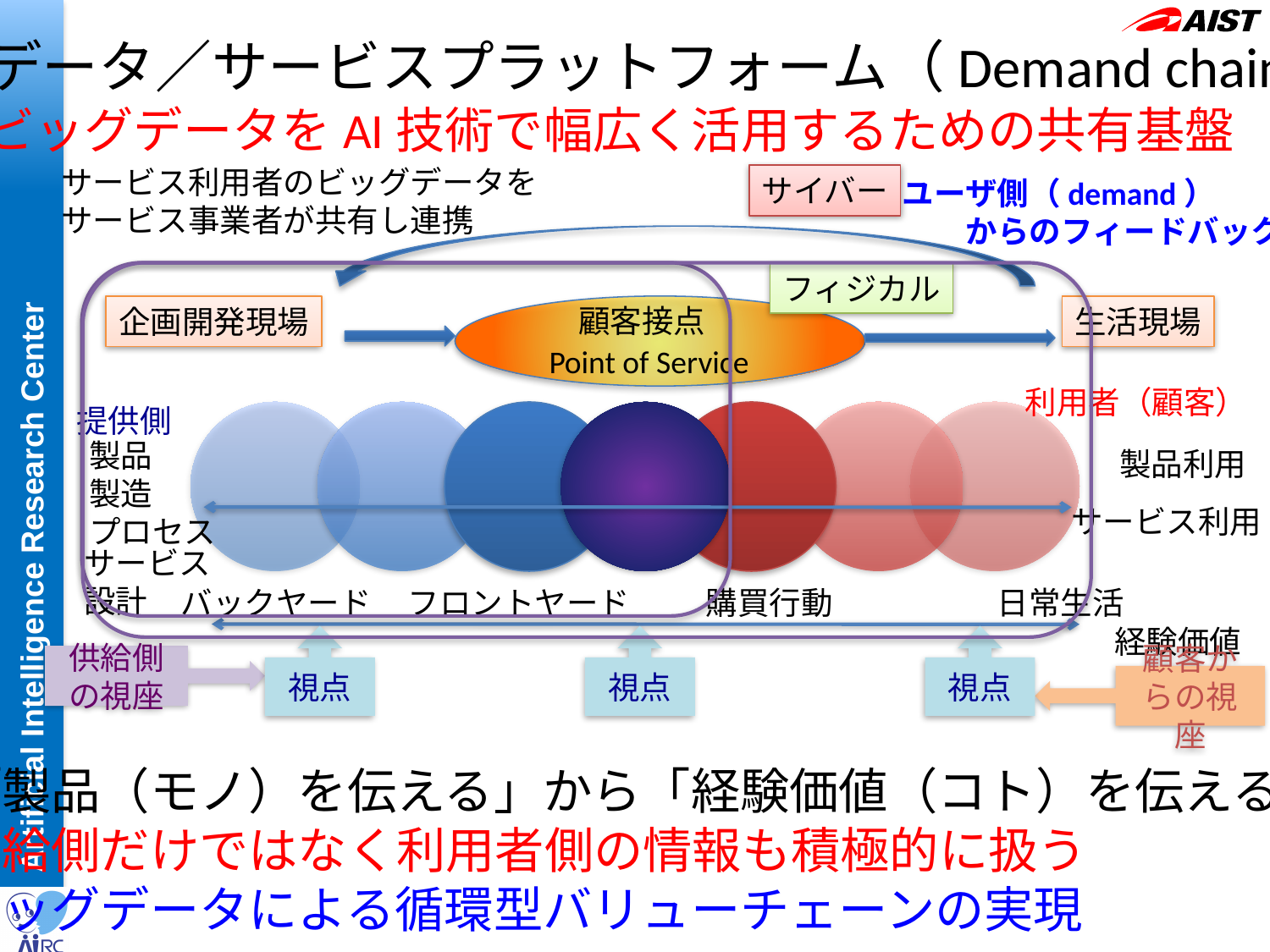

データ／サービスプラットフォーム（Demand chain）
ビッグデータをAI技術で幅広く活用するための共有基盤
サービス利用者のビッグデータを
サービス事業者が共有し連携
サイバー
ユーザ側（demand）
　　からのフィードバック

フィジカル

顧客接点
企画開発現場

生活現場

Point of Service
利用者（顧客）
提供側

製品
製造
プロセス
製品利用
サービス利用
サービス
設計
バックヤード
フロントヤード
購買行動
日常生活
経験価値
視点
視点
視点
供給側の視座
顧客からの視座
「製品（モノ）を伝える」から「経験価値（コト）を伝える」へ
供給側だけではなく利用者側の情報も積極的に扱う
ビッグデータによる循環型バリューチェーンの実現